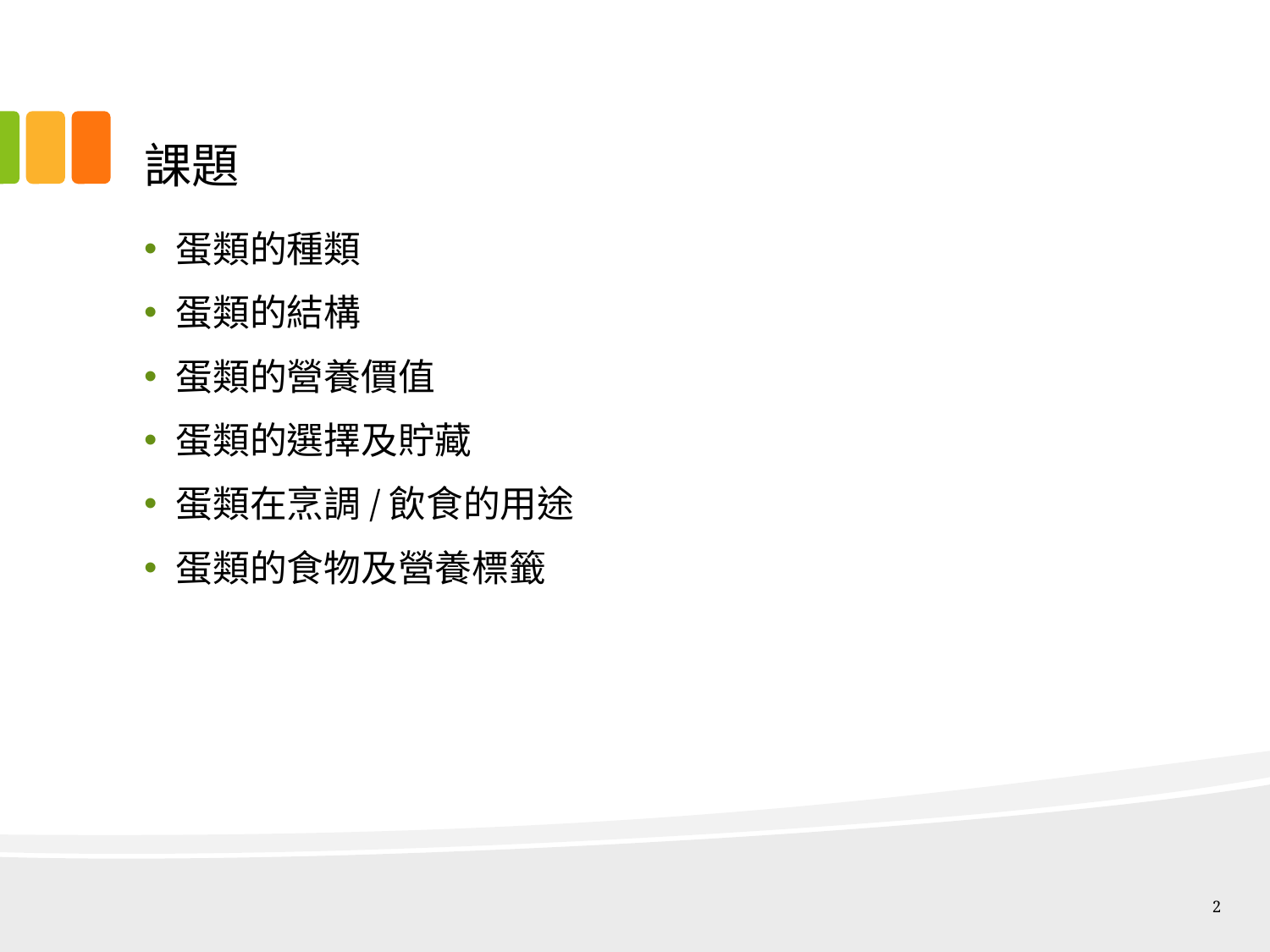

# 課題
蛋類的種類
蛋類的結構
蛋類的營養價值
蛋類的選擇及貯藏
蛋類在烹調/飲食的用途
蛋類的食物及營養標籤
2